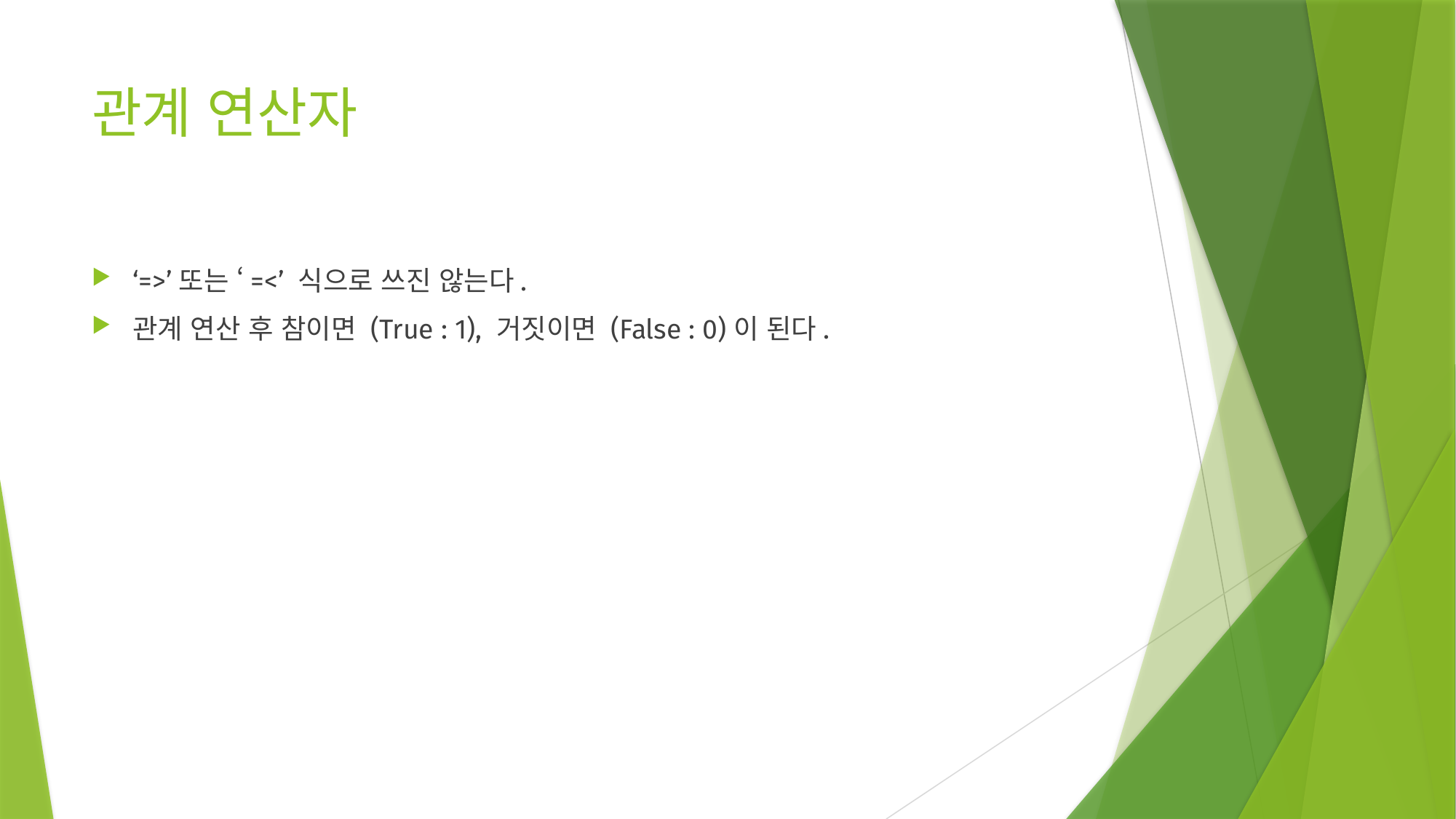

# 관계 연산자
‘=>’또는 ‘=<’ 식으로 쓰진 않는다.
관계 연산 후 참이면 (True : 1), 거짓이면 (False : 0)이 된다.